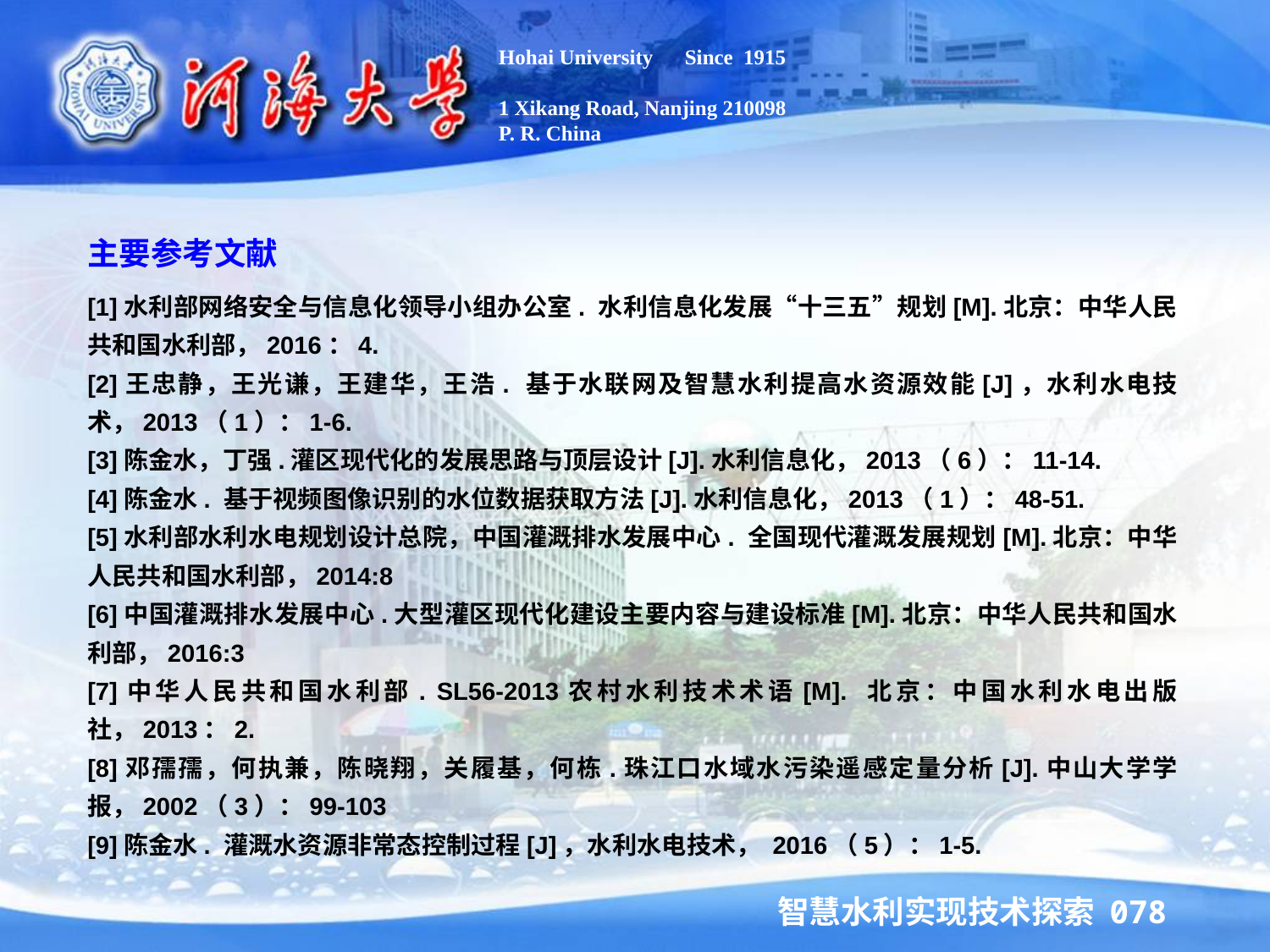

Hohai University      Since  1915
1 Xikang Road, Nanjing 210098
P. R. China
主要参考文献
[1]水利部网络安全与信息化领导小组办公室. 水利信息化发展“十三五”规划[M].北京：中华人民共和国水利部，2016：4.
[2]王忠静，王光谦，王建华，王浩. 基于水联网及智慧水利提高水资源效能[J]，水利水电技术，2013（1）：1-6.
[3]陈金水，丁强.灌区现代化的发展思路与顶层设计[J].水利信息化，2013（6）：11-14.
[4]陈金水. 基于视频图像识别的水位数据获取方法[J].水利信息化，2013（1）：48-51.
[5]水利部水利水电规划设计总院，中国灌溉排水发展中心. 全国现代灌溉发展规划[M].北京：中华人民共和国水利部，2014:8
[6]中国灌溉排水发展中心.大型灌区现代化建设主要内容与建设标准[M].北京：中华人民共和国水利部，2016:3
[7]中华人民共和国水利部. SL56-2013农村水利技术术语[M]. 北京：中国水利水电出版社，2013：2.
[8]邓孺孺，何执兼，陈晓翔，关履基，何栋.珠江口水域水污染遥感定量分析[J].中山大学学报，2002（3）：99-103
[9]陈金水. 灌溉水资源非常态控制过程[J]，水利水电技术， 2016（5）：1-5.
智慧水利实现技术探索 078